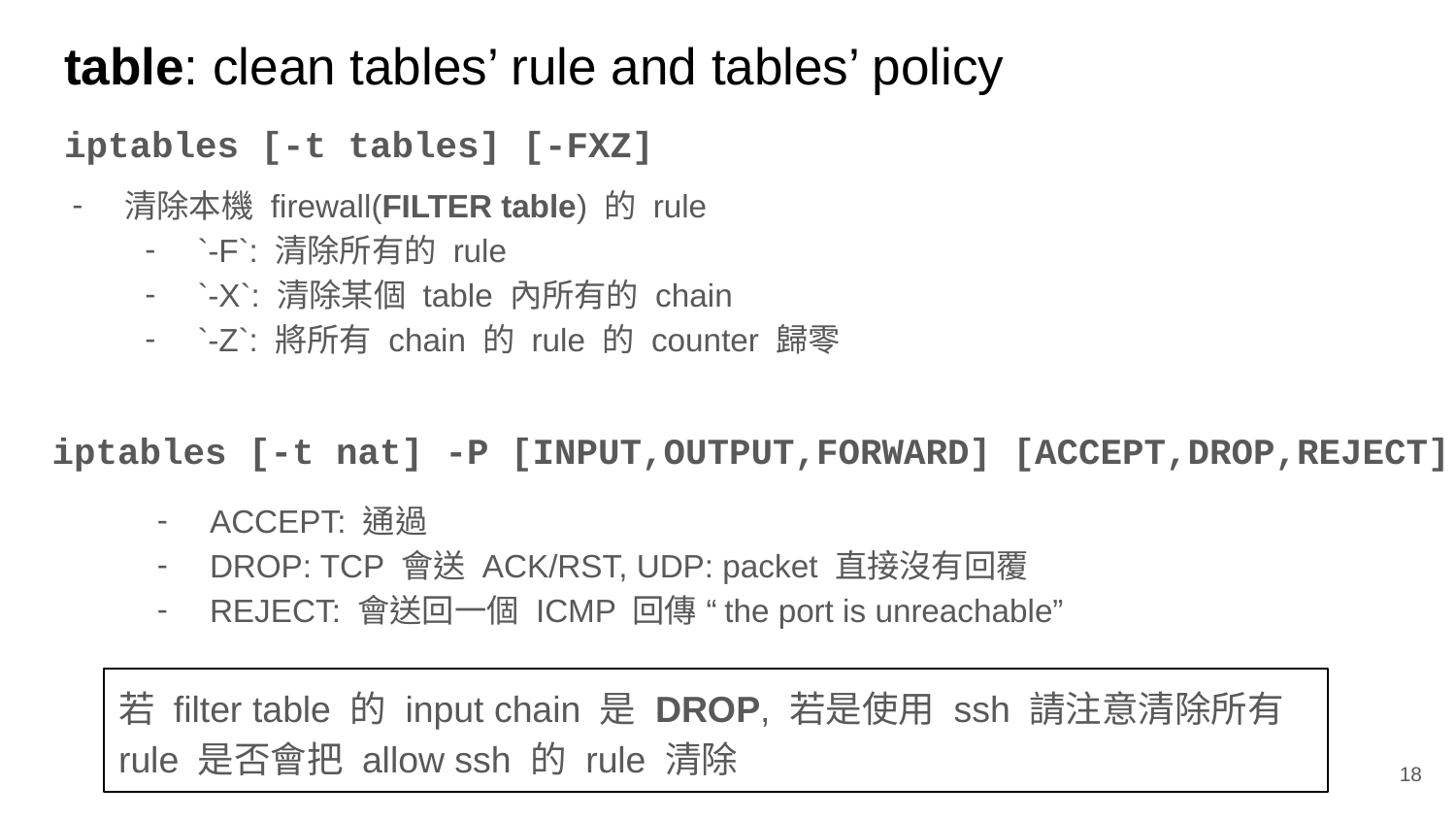

# table: clean tables’ rule and tables’ policy
iptables [-t tables] [-FXZ]
清除本機 firewall(FILTER table) 的 rule
`-F`: 清除所有的 rule
`-X`: 清除某個 table 內所有的 chain
`-Z`: 將所有 chain 的 rule 的 counter 歸零
iptables [-t nat] -P [INPUT,OUTPUT,FORWARD] [ACCEPT,DROP,REJECT]
ACCEPT: 通過
DROP: TCP 會送 ACK/RST, UDP: packet 直接沒有回覆
REJECT: 會送回一個 ICMP 回傳 “the port is unreachable”
若 filter table 的 input chain 是 DROP, 若是使用 ssh 請注意清除所有 rule 是否會把 allow ssh 的 rule 清除
18